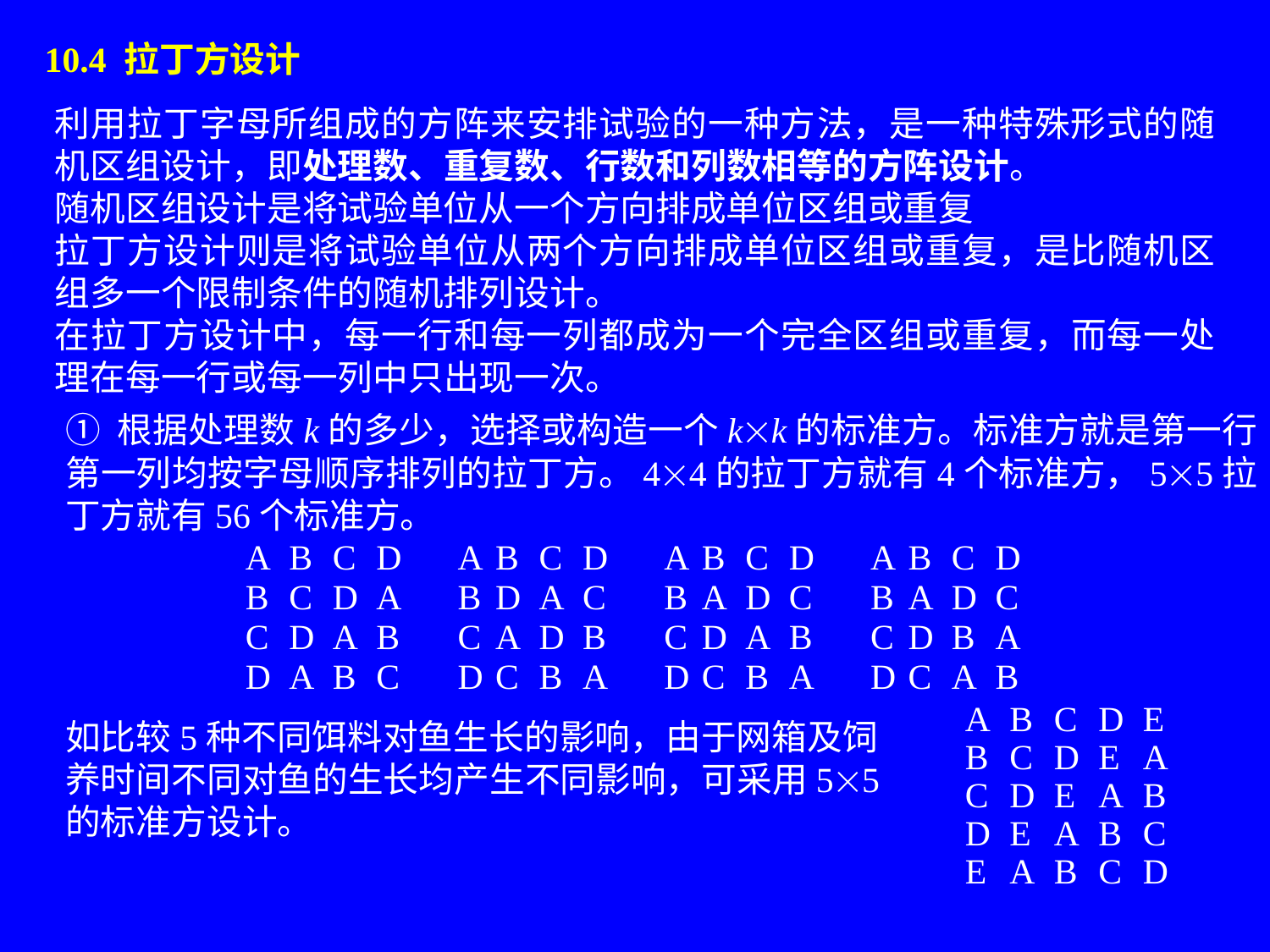

# 10.4 拉丁方设计
利用拉丁字母所组成的方阵来安排试验的一种方法，是一种特殊形式的随机区组设计，即处理数、重复数、行数和列数相等的方阵设计。
随机区组设计是将试验单位从一个方向排成单位区组或重复
拉丁方设计则是将试验单位从两个方向排成单位区组或重复，是比随机区组多一个限制条件的随机排列设计。
在拉丁方设计中，每一行和每一列都成为一个完全区组或重复，而每一处理在每一行或每一列中只出现一次。
① 根据处理数k的多少，选择或构造一个k×k的标准方。标准方就是第一行第一列均按字母顺序排列的拉丁方。4×4的拉丁方就有4个标准方，5×5拉丁方就有56个标准方。
A

B

C

D

A

B

C

D

A

B

C

D

A

B

C

D

B

C

D

A

B

D

A

C

B

A

D

C

B

A

D

C

C

D

A

B

C

A

D

B

C

D

A

B

C

D

B

A

D

A

B

C

D

C

B

A

D

C

B

A

D

C

A

B

如比较5种不同饵料对鱼生长的影响，由于网箱及饲养时间不同对鱼的生长均产生不同影响，可采用5×5的标准方设计。
A

B

C

D

E

B

C

D

E

A

C

D

E

A

B

D

E

A

B

C

E

A

B

C

D